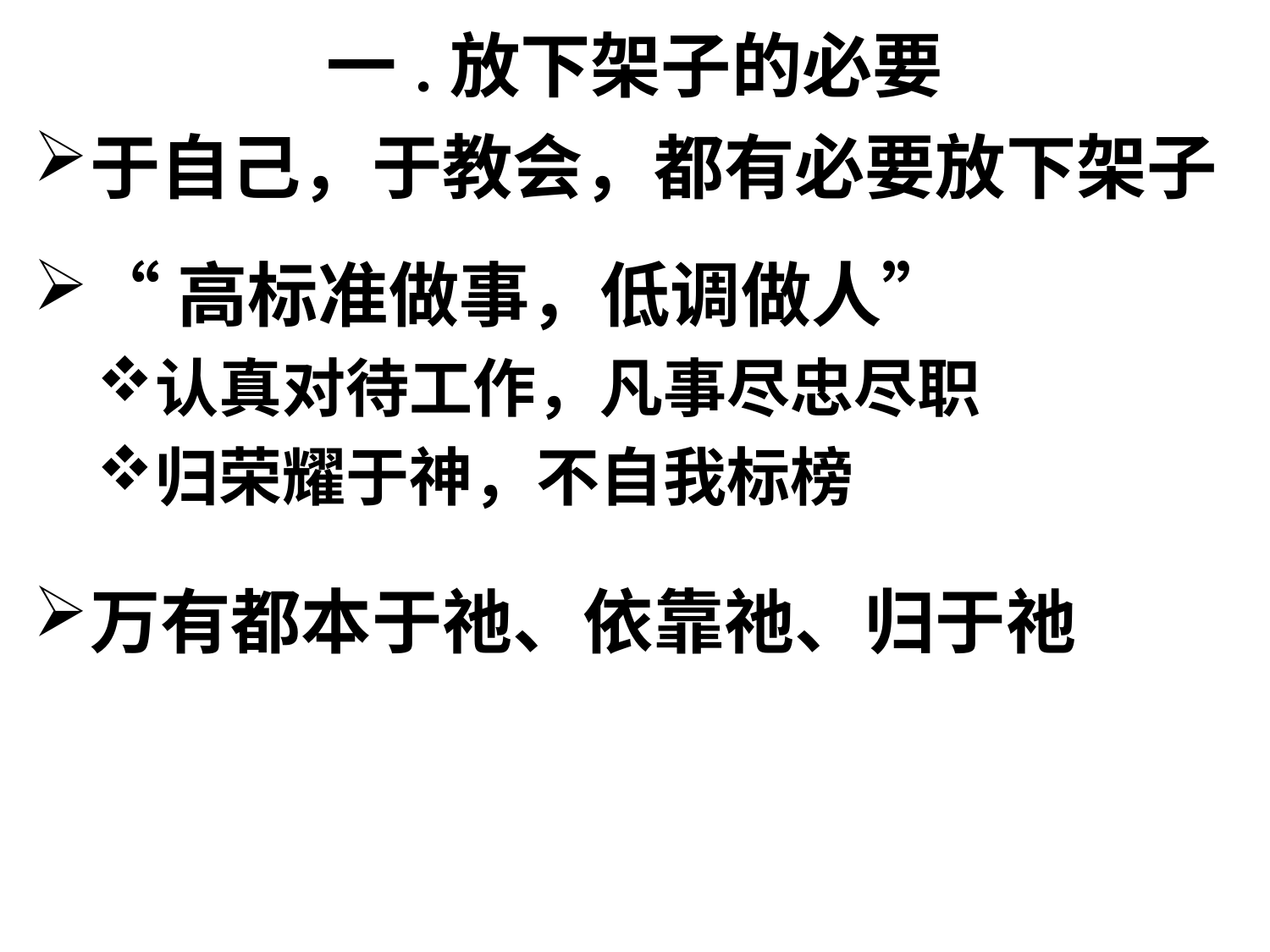

# 一.放下架子的必要
于自己，于教会，都有必要放下架子

“高标准做事，低调做人”
认真对待工作，凡事尽忠尽职
归荣耀于神，不自我标榜

万有都本于祂、依靠祂、归于祂